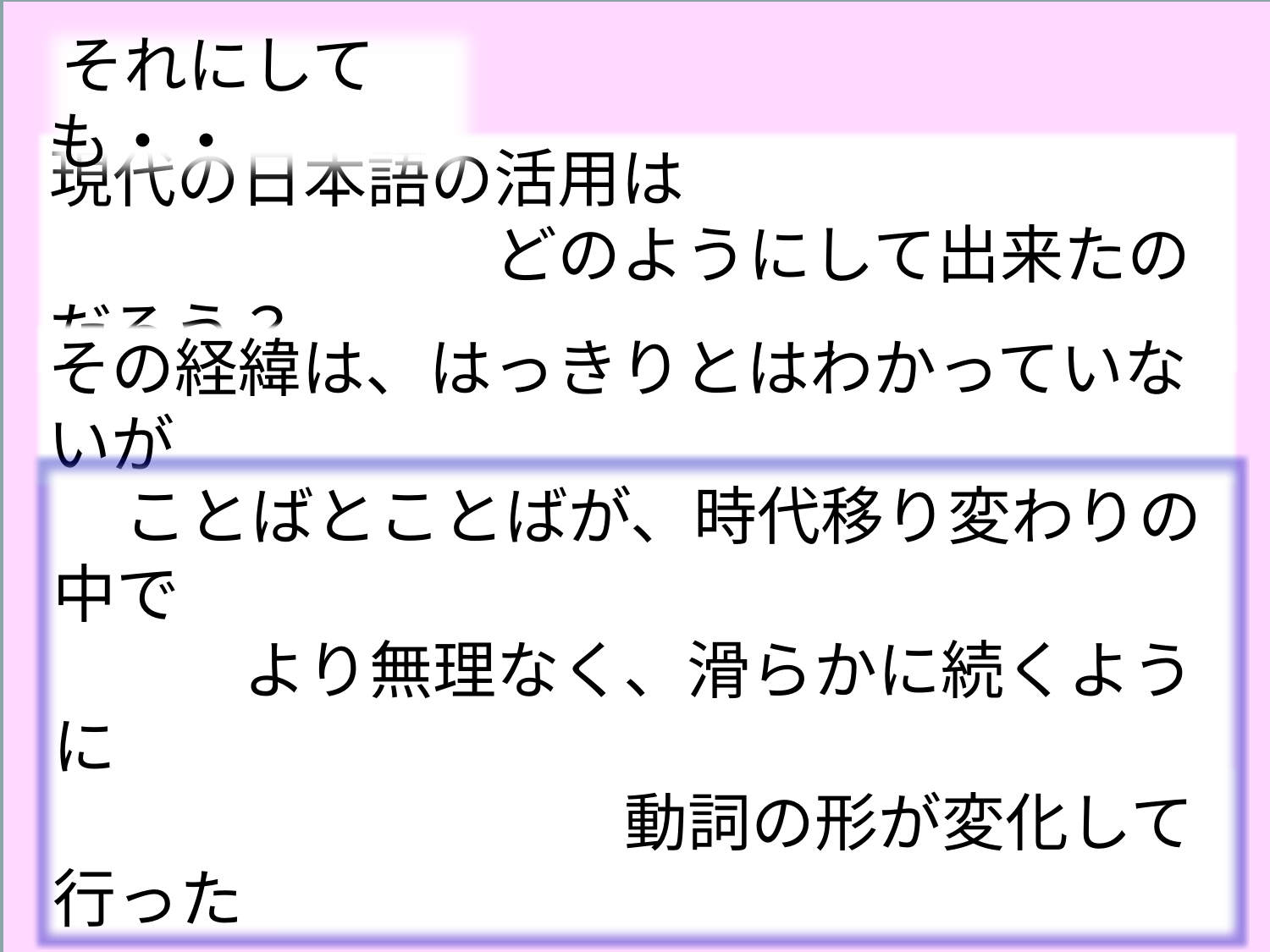

それにしても・・
現代の日本語の活用は
　　　　　　　どのようにして出来たのだろう？
その経緯は、はっきりとはわかっていないが
　ことばとことばが、時代移り変わりの中で
　　　より無理なく、滑らかに続くように
　　　　　　　　　　　動詞の形が変化して行った
というプロセスは確かめられている